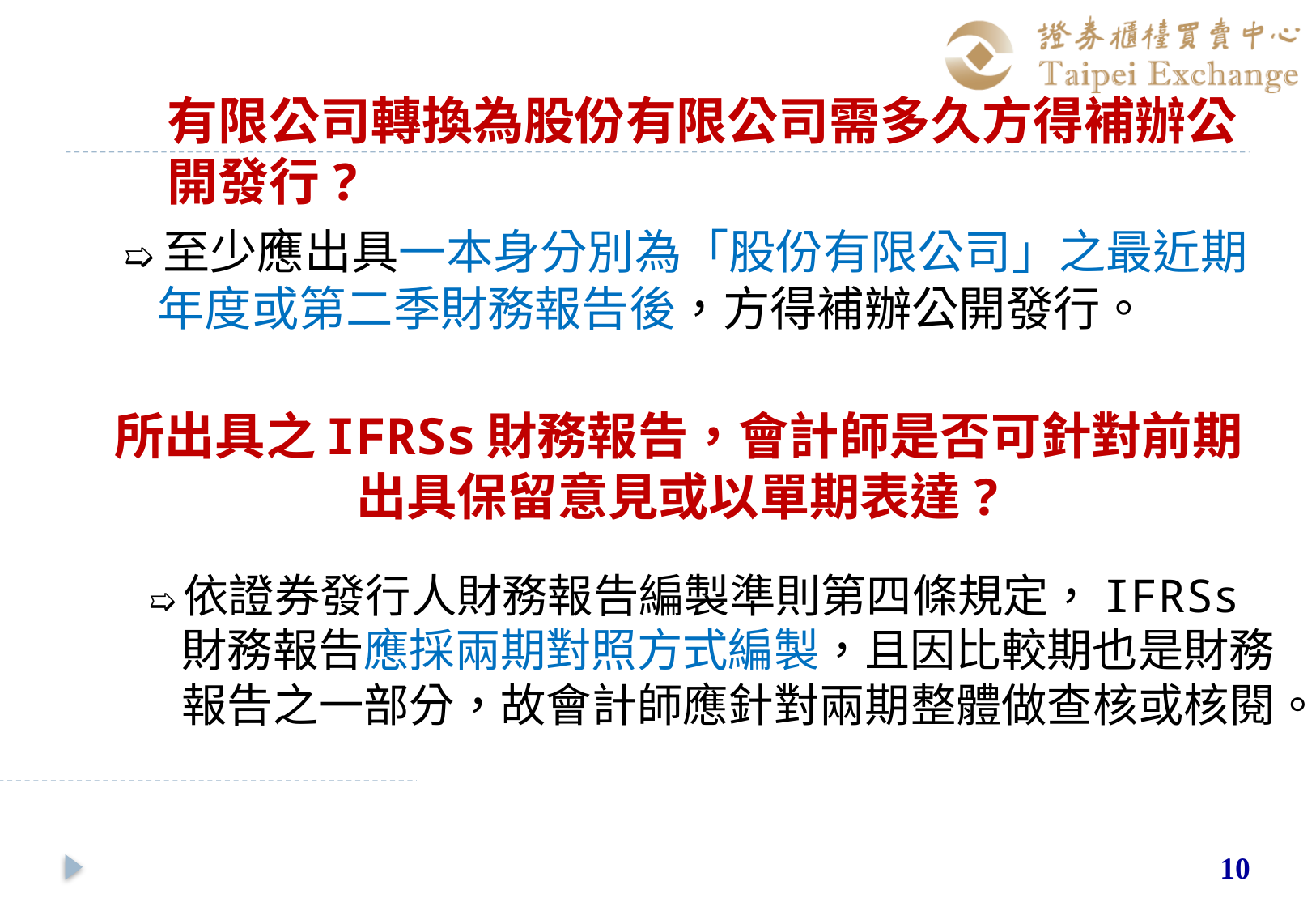

# 有限公司轉換為股份有限公司需多久方得補辦公開發行?
➯至少應出具一本身分別為「股份有限公司」之最近期年度或第二季財務報告後，方得補辦公開發行。
所出具之IFRSs財務報告，會計師是否可針對前期出具保留意見或以單期表達?
➯依證券發行人財務報告編製準則第四條規定，IFRSs財務報告應採兩期對照方式編製，且因比較期也是財務報告之一部分，故會計師應針對兩期整體做查核或核閱。
10